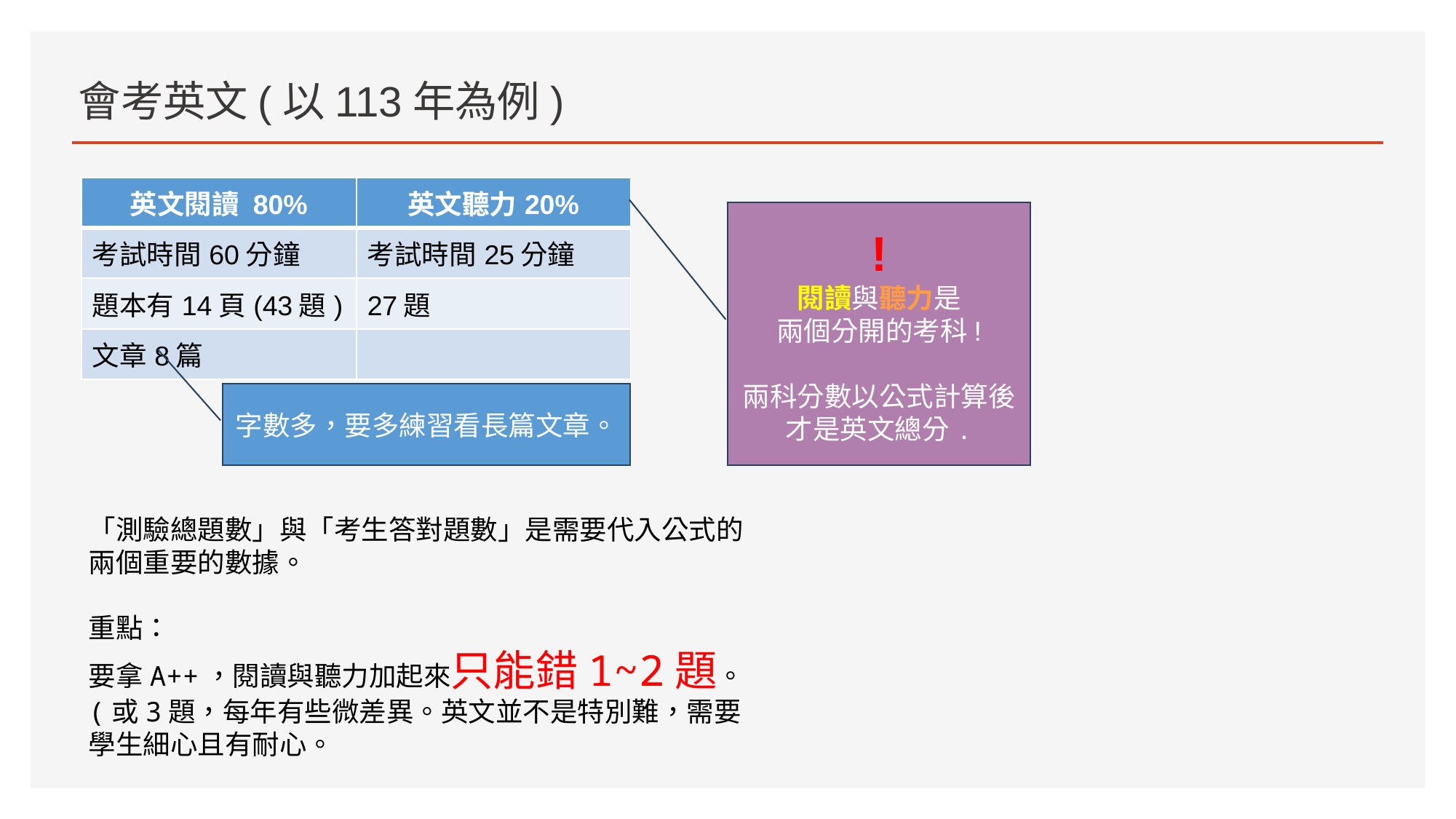

# 會考英文(以113年為例)
| 英文閱讀 80% | 英文聽力20% |
| --- | --- |
| 考試時間60分鐘 | 考試時間25分鐘 |
| 題本有14頁(43題) | 27題 |
| 文章8篇 |  |
!
閱讀與聽力是
兩個分開的考科!

兩科分數以公式計算後
才是英文總分.
字數多，要多練習看長篇文章。
「測驗總題數」與「考生答對題數」是需要代入公式的兩個重要的數據。

重點：
要拿A++，閱讀與聽力加起來只能錯1~2題。
(或3題，每年有些微差異。英文並不是特別難，需要學生細心且有耐心。